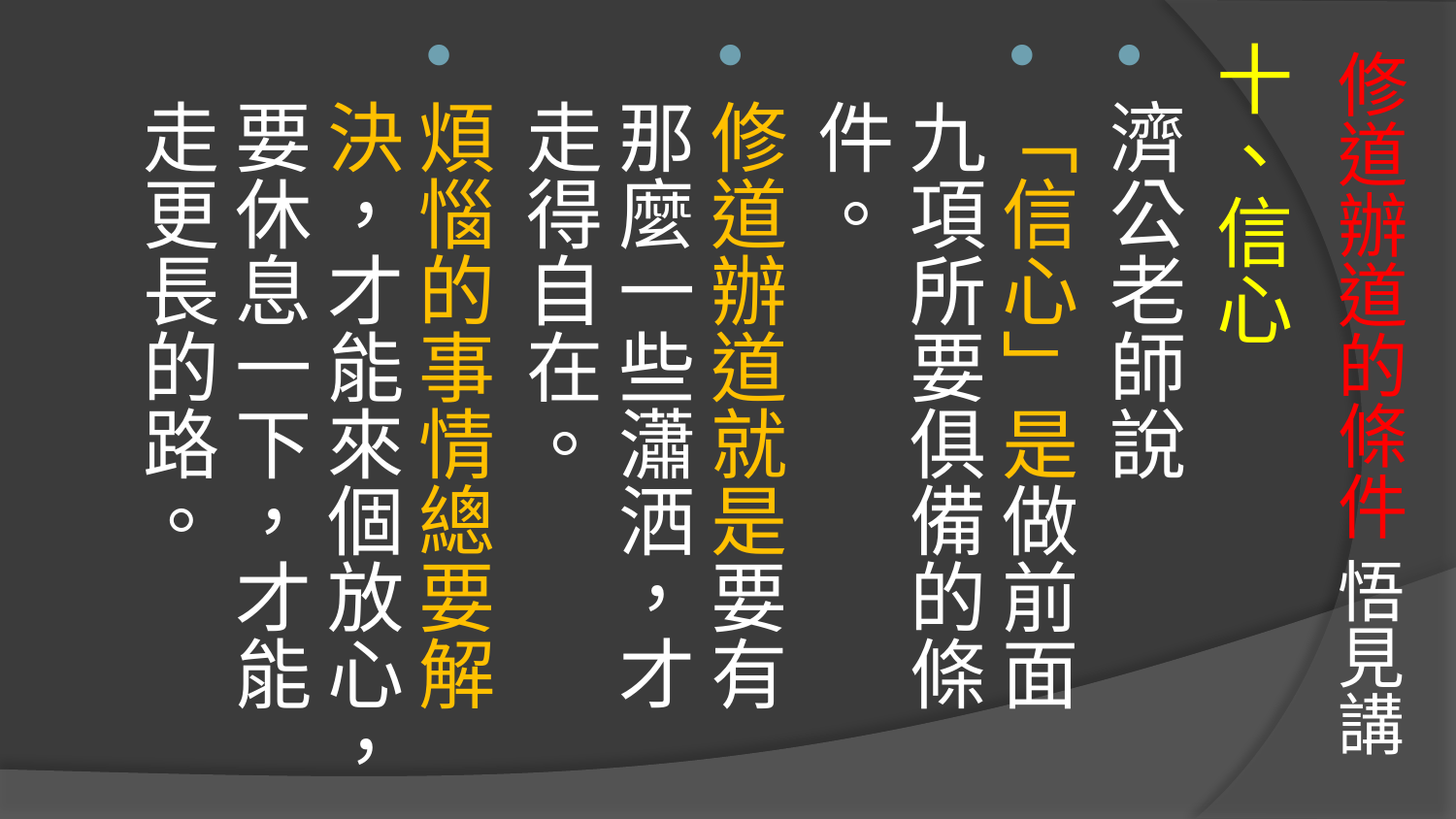

# 修道辦道的條件 悟見講
十、信心
濟公老師說
「信心」是做前面九項所要俱備的條件。
修道辦道就是要有那麼一些瀟洒，才走得自在。
煩惱的事情總要解決，才能來個放心，要休息一下，才能走更長的路。